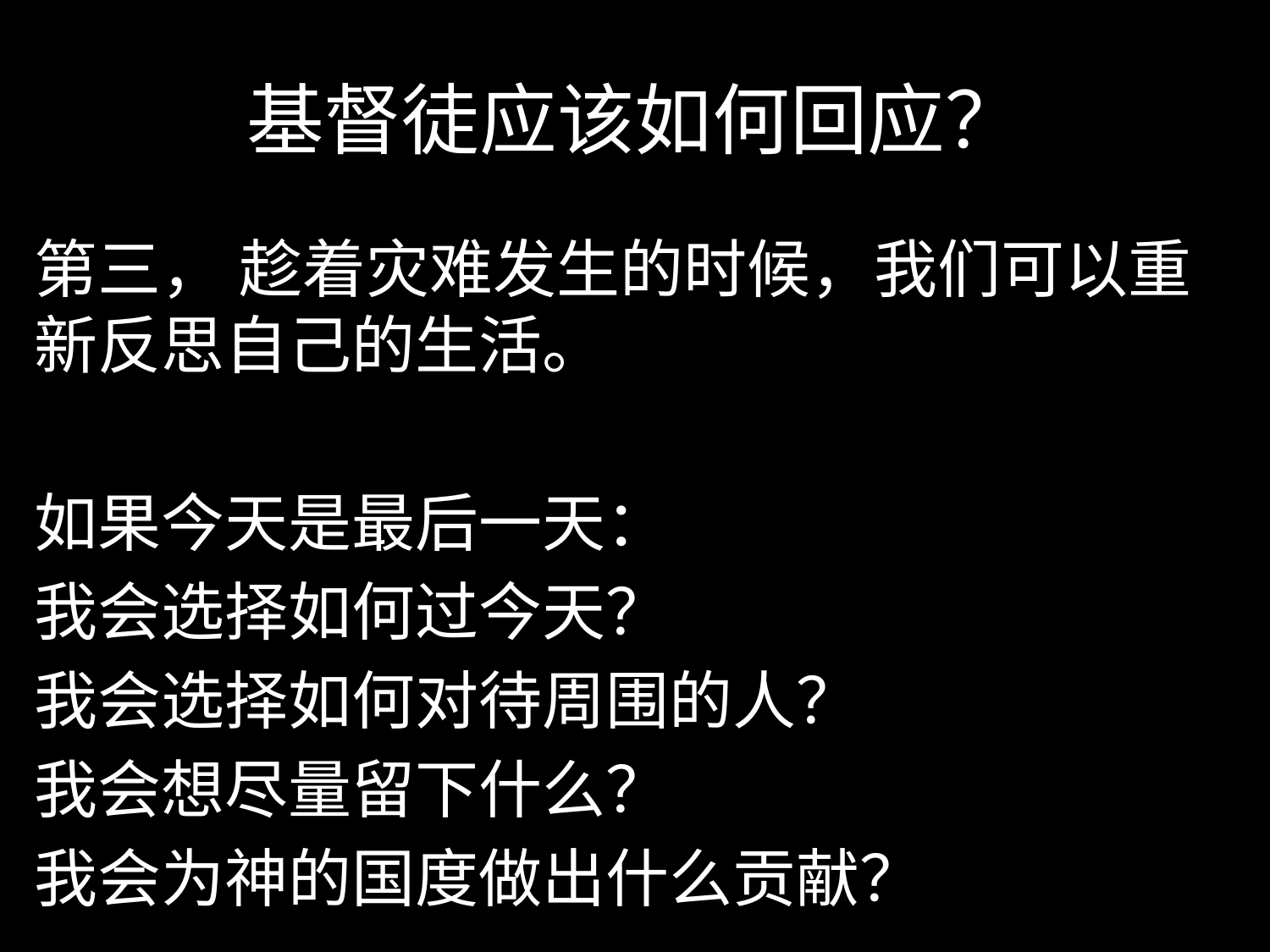

# 基督徒应该如何回应？
第三， 趁着灾难发生的时候，我们可以重新反思自己的生活。

如果今天是最后一天：
我会选择如何过今天？
我会选择如何对待周围的人？
我会想尽量留下什么？
我会为神的国度做出什么贡献？